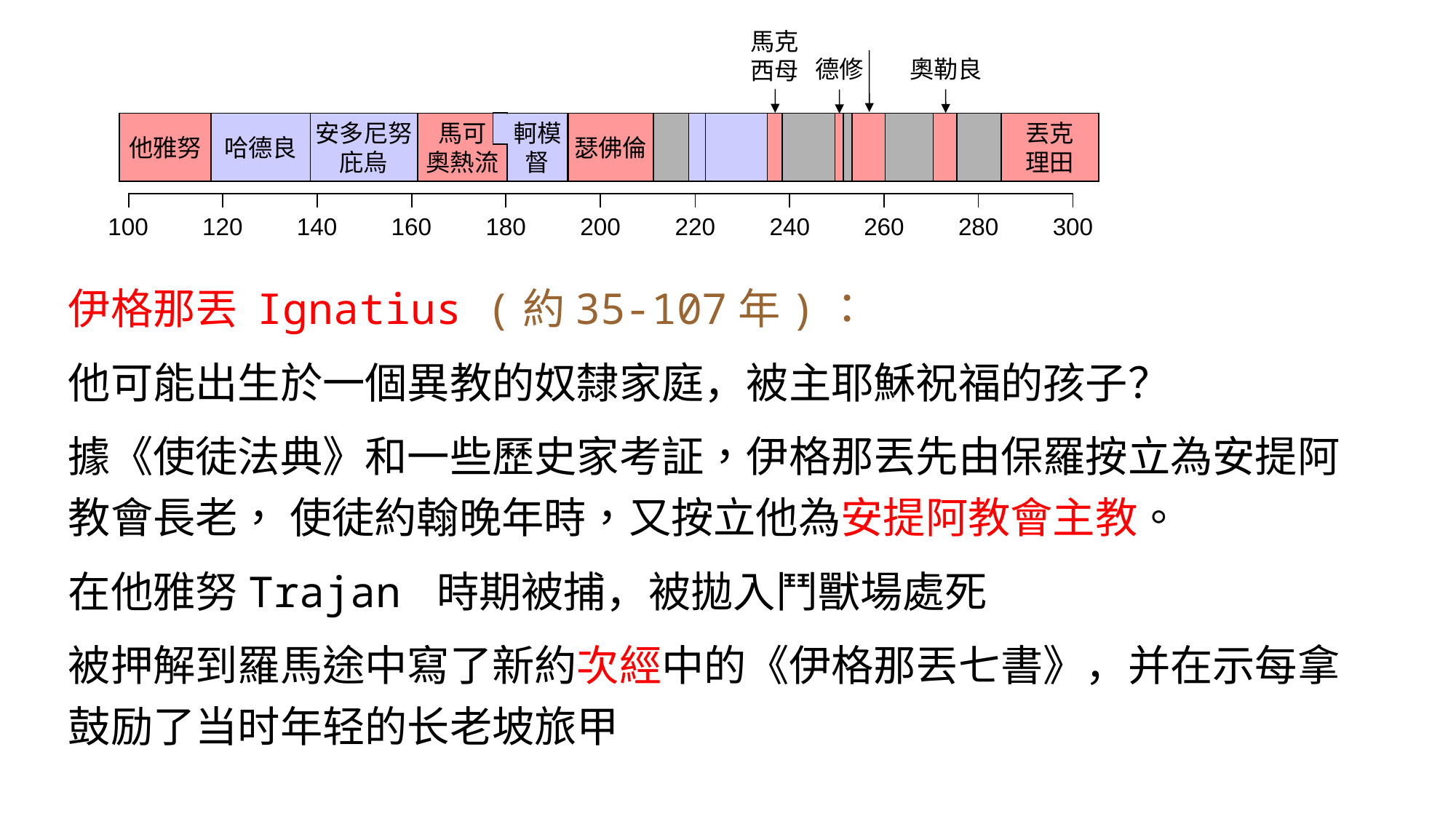

馬克
西母
奧勒良
德修

他雅努
哈德良
安多尼努
庇烏
馬可
奧熱流
軻模
督

瑟佛倫

丟克
理田

|  |  |  |  |  |  |  |  |  |  |
| --- | --- | --- | --- | --- | --- | --- | --- | --- | --- |
| 100 | 120 | 140 | 160 | 180 | 200 | 220 | 240 | 260 | 280 | 300 |
| --- | --- | --- | --- | --- | --- | --- | --- | --- | --- | --- |
AD
伊格那丟 Ignatius (約35-107年)：
他可能出生於一個異教的奴隸家庭，被主耶穌祝福的孩子？
據《使徒法典》和一些歷史家考証，伊格那丟先由保羅按立為安提阿教會長老， 使徒約翰晚年時，又按立他為安提阿教會主教。
在他雅努Trajan 時期被捕，被拋入鬥獸場處死
被押解到羅馬途中寫了新約次經中的《伊格那丟七書》，并在示每拿鼓励了当时年轻的长老坡旅甲